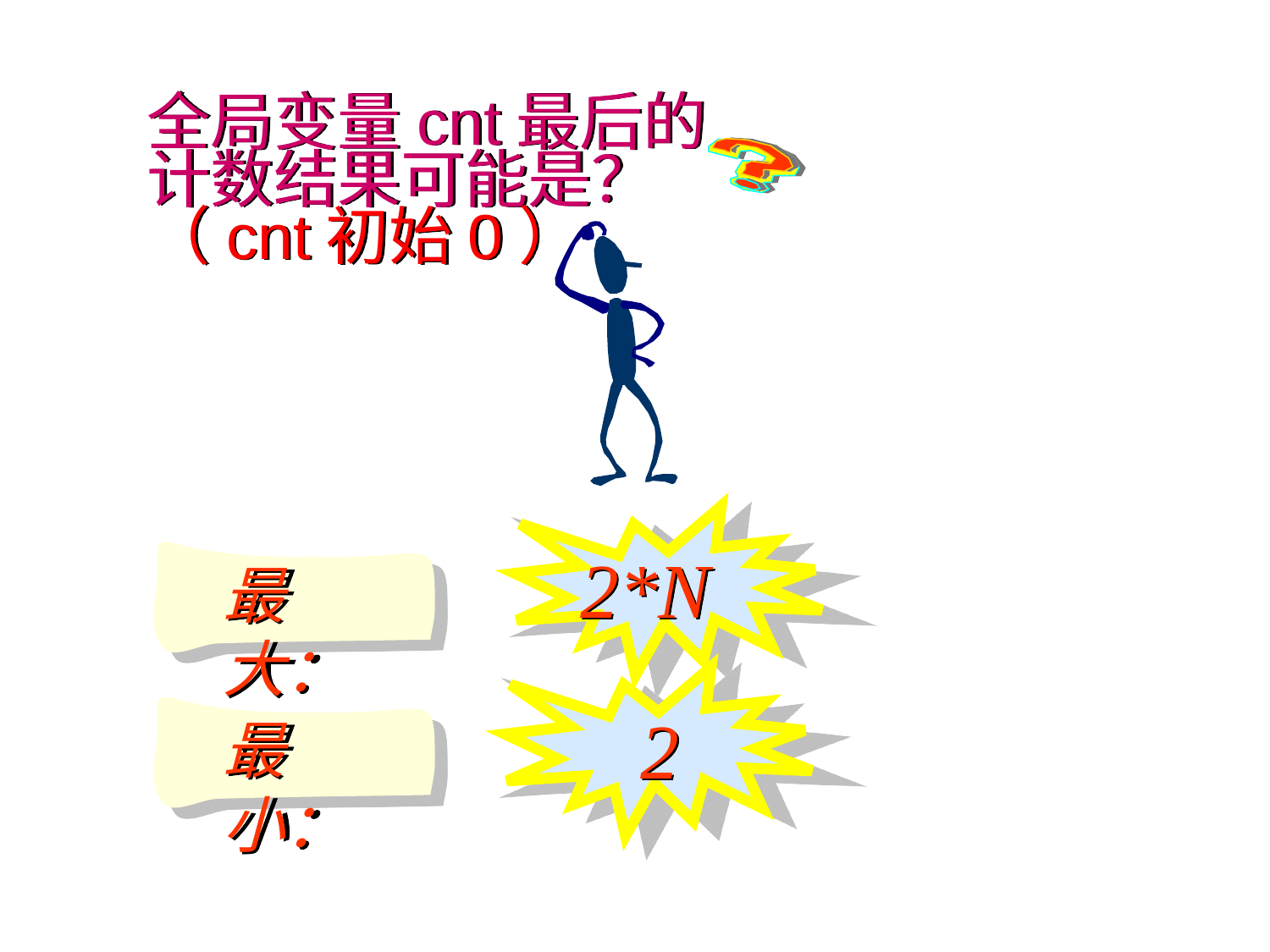

#
全局变量cnt最后的计数结果可能是？
（cnt初始0）

2*N

最大：

2

最小：